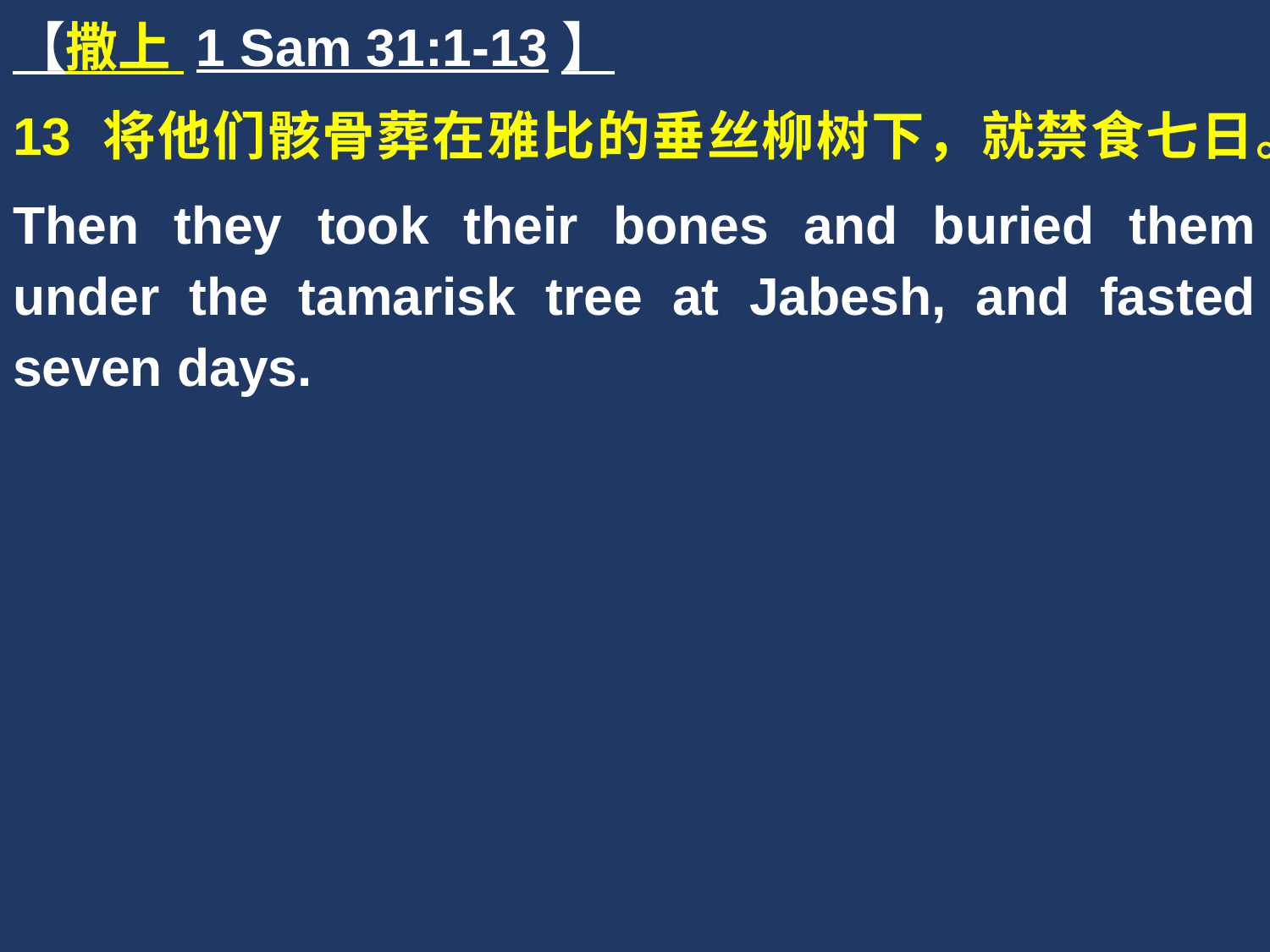

【撒上 1 Sam 31:1-13】
13 将他们骸骨葬在雅比的垂丝柳树下，就禁食七日。
Then they took their bones and buried them under the tamarisk tree at Jabesh, and fasted seven days.